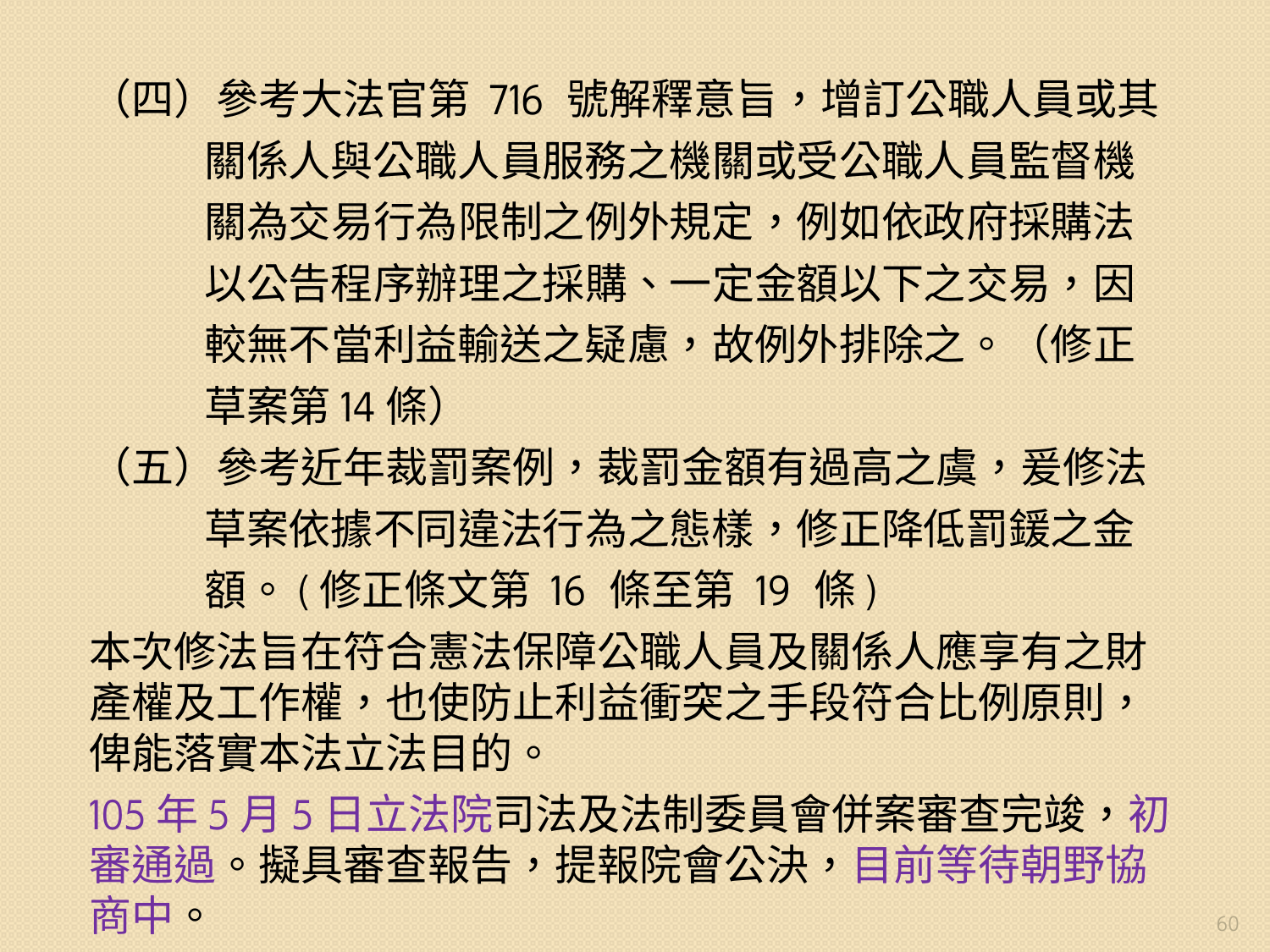

（四）參考大法官第 716 號解釋意旨，增訂公職人員或其
           關係人與公職人員服務之機關或受公職人員監督機
           關為交易行為限制之例外規定，例如依政府採購法
           以公告程序辦理之採購、一定金額以下之交易，因
           較無不當利益輸送之疑慮，故例外排除之。（修正
           草案第14條）
（五）參考近年裁罰案例，裁罰金額有過高之虞，爰修法
           草案依據不同違法行為之態樣，修正降低罰鍰之金
           額。(修正條文第 16 條至第 19 條)
本次修法旨在符合憲法保障公職人員及關係人應享有之財產權及工作權，也使防止利益衝突之手段符合比例原則，俾能落實本法立法目的。
105年5月5日立法院司法及法制委員會併案審查完竣，初審通過。擬具審查報告，提報院會公決，目前等待朝野協商中。
60